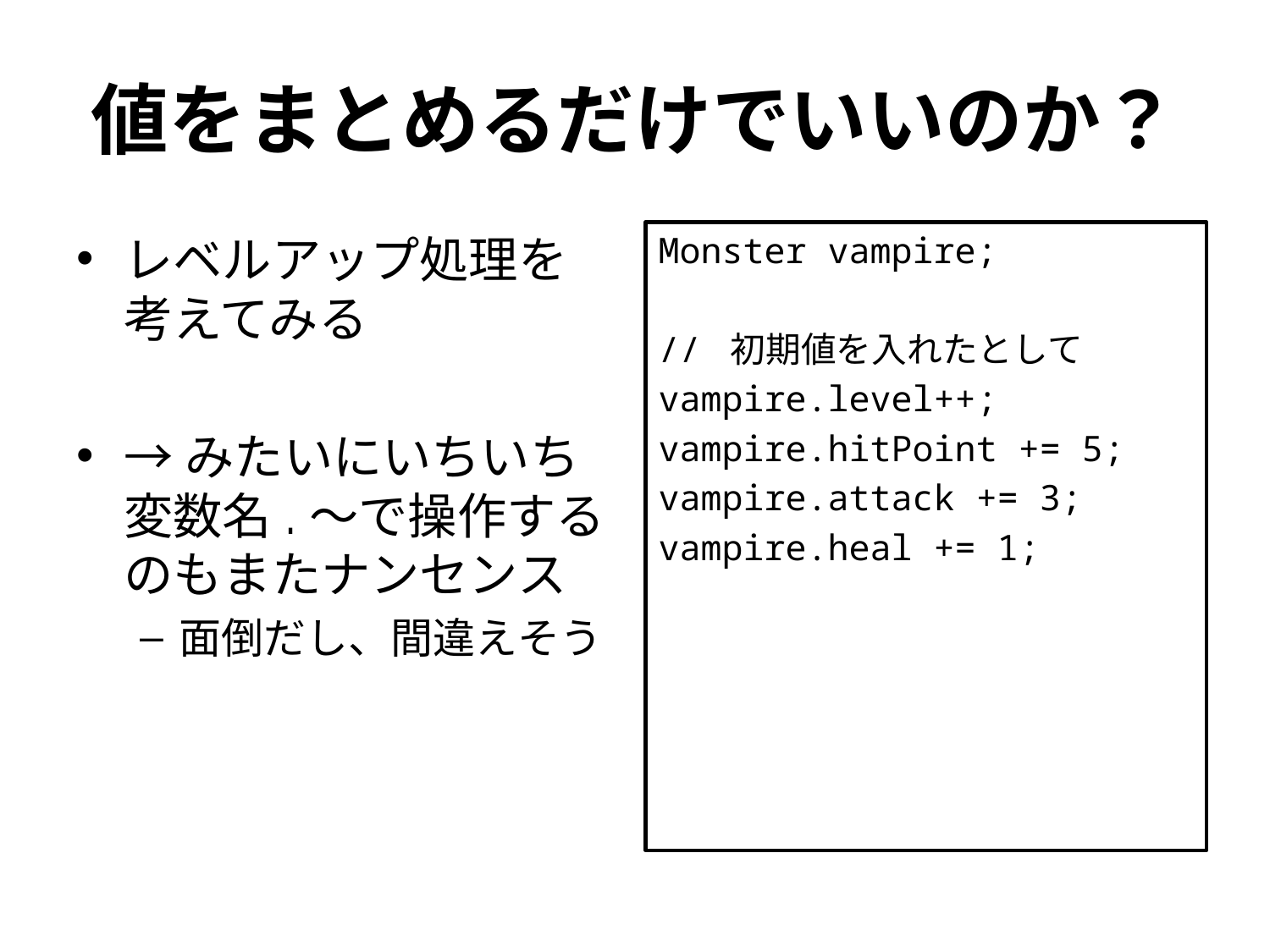

# 値をまとめるだけでいいのか？
レベルアップ処理を考えてみる

→みたいにいちいち変数名.～で操作するのもまたナンセンス
面倒だし、間違えそう
Monster vampire;

// 初期値を入れたとして
vampire.level++;
vampire.hitPoint += 5;
vampire.attack += 3;
vampire.heal += 1;